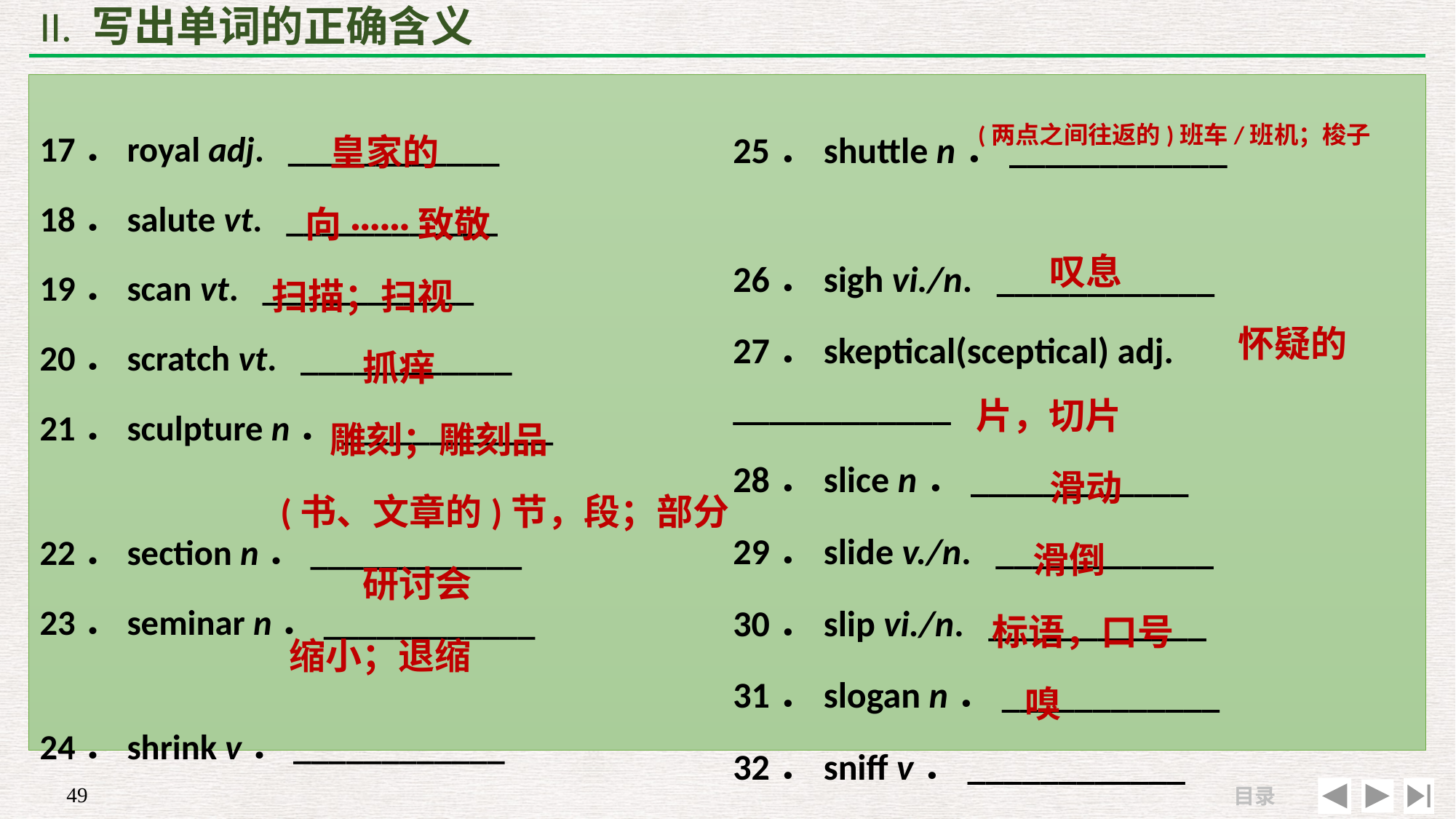

# II. 写出单词的正确含义

      皇家的
   向······致敬
扫描；扫视
          抓痒
      雕刻；雕刻品
 (书、文章的)节，段；部分
          研讨会
 缩小；退缩
        (两点之间往返的)班车/班机；梭子
             叹息
                                    怀疑的
    片，切片
             滑动
           滑倒
      标语，口号
          嗅
17．royal adj.   ____________
18．salute vt.   ____________
19．scan vt.   ____________
20．scratch vt.   ____________
21．sculpture n．____________
22．section n．____________
23．seminar n．____________
24．shrink v．____________
25．shuttle n．____________
26．sigh vi./n.   ____________
27．skeptical(sceptical) adj.   ____________
28．slice n．____________
29．slide v./n.   ____________
30．slip vi./n.   ____________
31．slogan n．____________
32．sniff v．____________